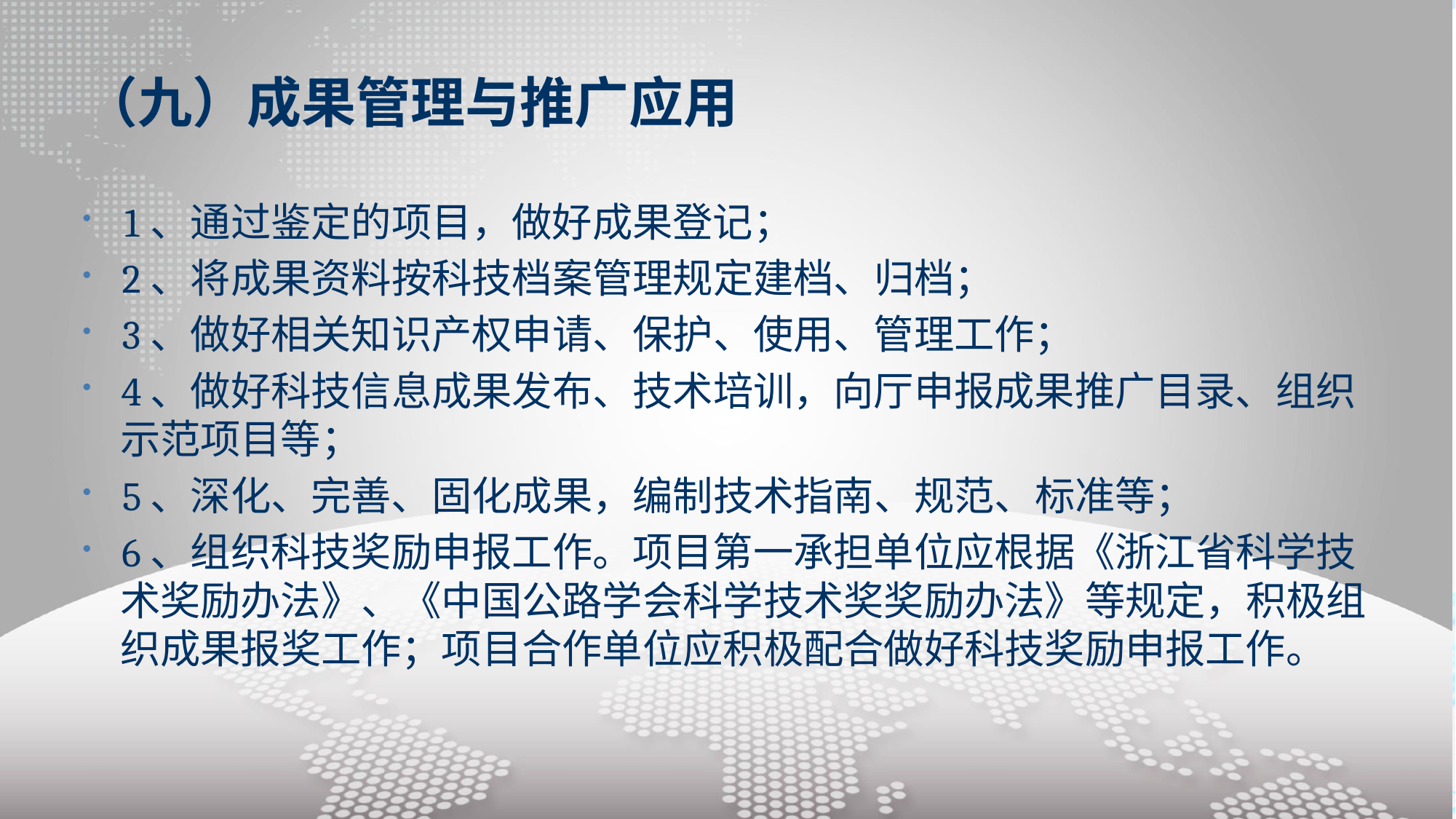

# （九）成果管理与推广应用
1、通过鉴定的项目，做好成果登记；
2、将成果资料按科技档案管理规定建档、归档；
3、做好相关知识产权申请、保护、使用、管理工作；
4、做好科技信息成果发布、技术培训，向厅申报成果推广目录、组织示范项目等；
5、深化、完善、固化成果，编制技术指南、规范、标准等；
6、组织科技奖励申报工作。项目第一承担单位应根据《浙江省科学技术奖励办法》、《中国公路学会科学技术奖奖励办法》等规定，积极组织成果报奖工作；项目合作单位应积极配合做好科技奖励申报工作。